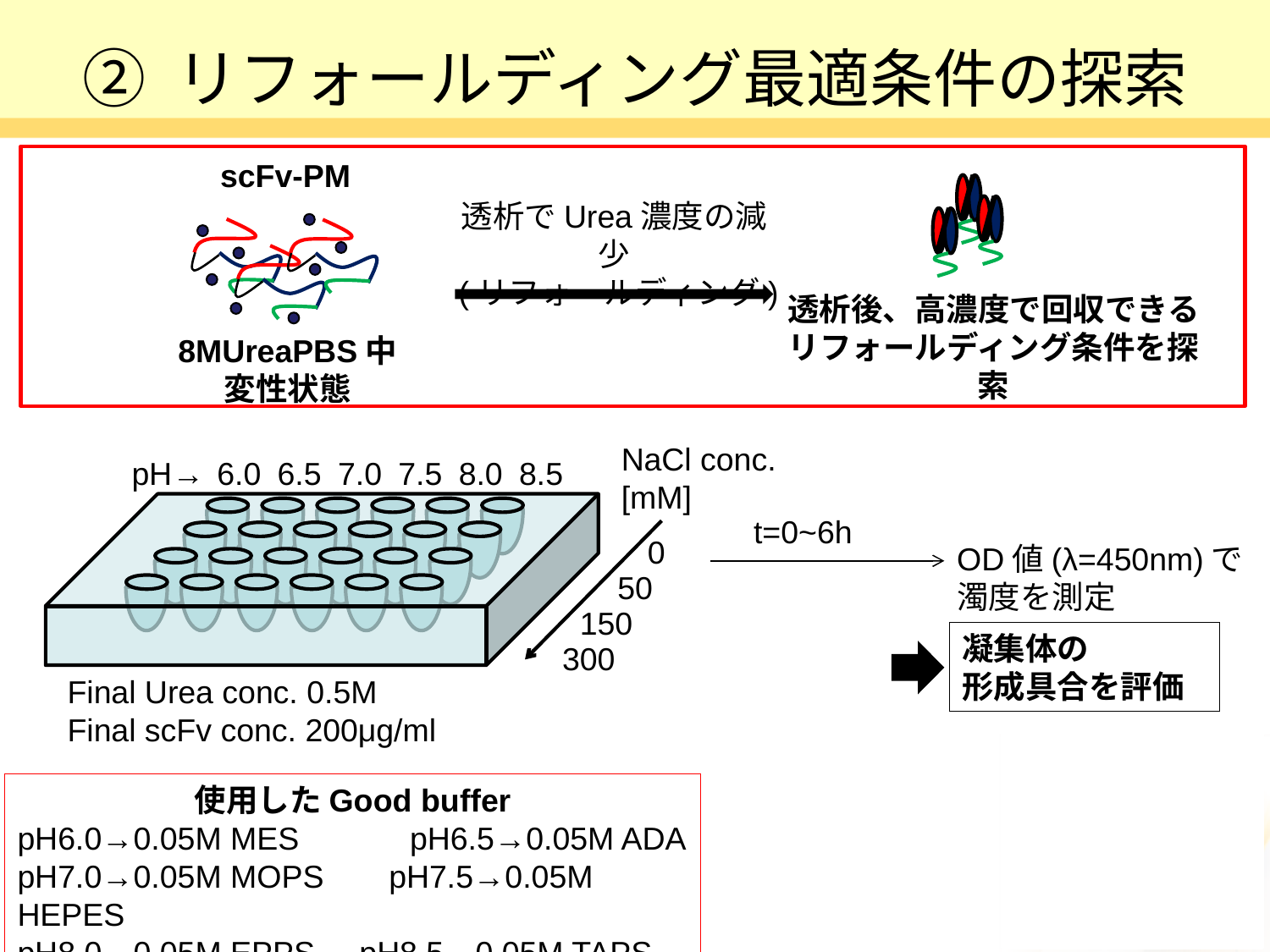

# ② リフォールディング最適条件の探索

scFv-PM

透析でUrea濃度の減少
 (リフォールディング)

透析後、高濃度で回収できる
リフォールディング条件を探索

8MUreaPBS中
変性状態
NaCl conc. [mM]
pH→
6.0
6.5
7.0
7.5
8.0
8.5

t=0~6h

0
OD値(λ=450nm)で
濁度を測定

50
150
凝集体の
形成具合を評価
300

Final Urea conc. 0.5M
Final scFv conc. 200μg/ml

使用したGood buffer
pH6.0→0.05M MES　　　pH6.5→0.05M ADA
pH7.0→0.05M MOPS  　pH7.5→0.05M HEPES
pH8.0→0.05M EPPS     pH8.5→0.05M TAPS